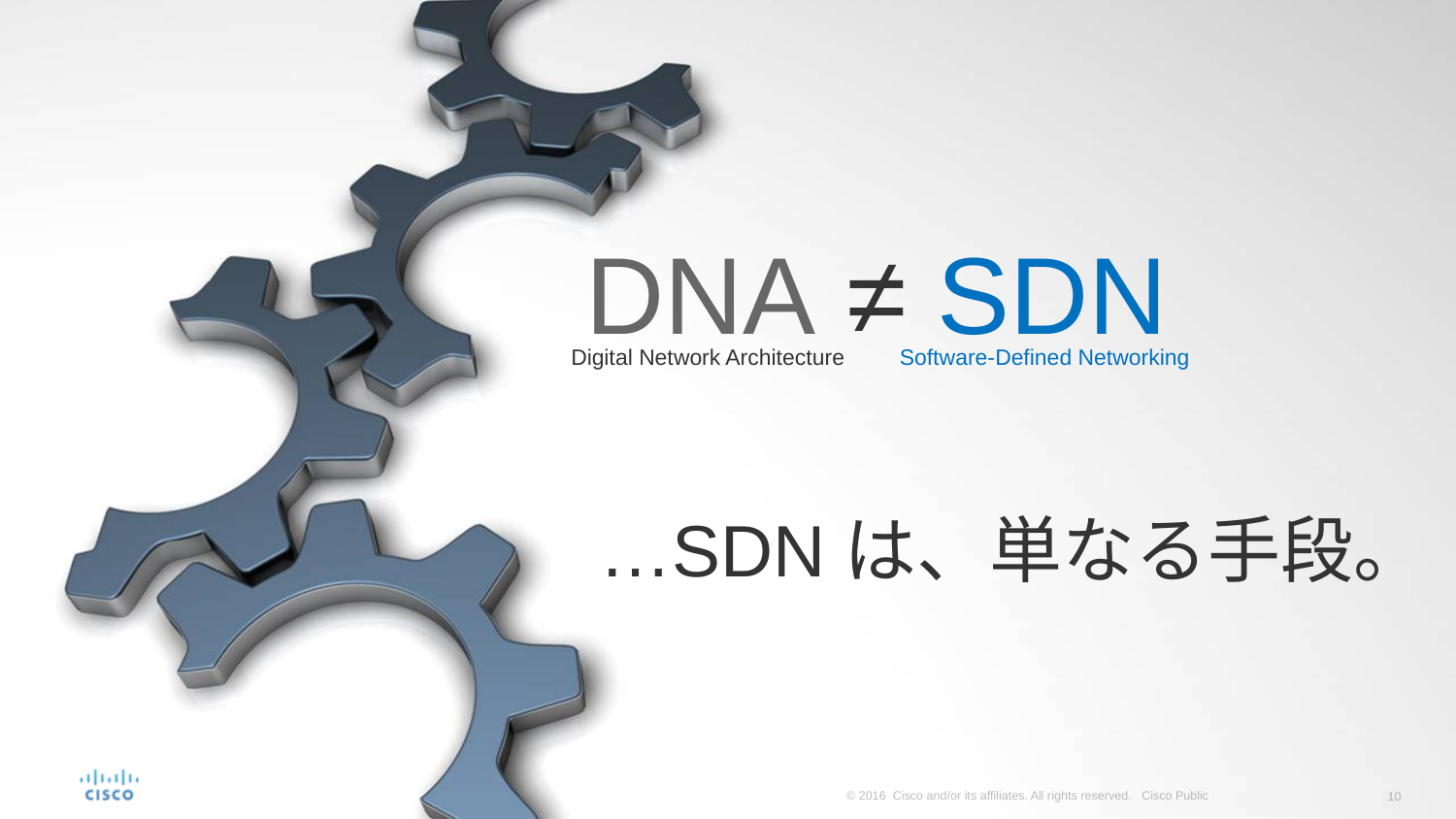

DNA ≠ SDN
Digital Network Architecture
Software-Defined Networking
…SDNは、単なる手段。